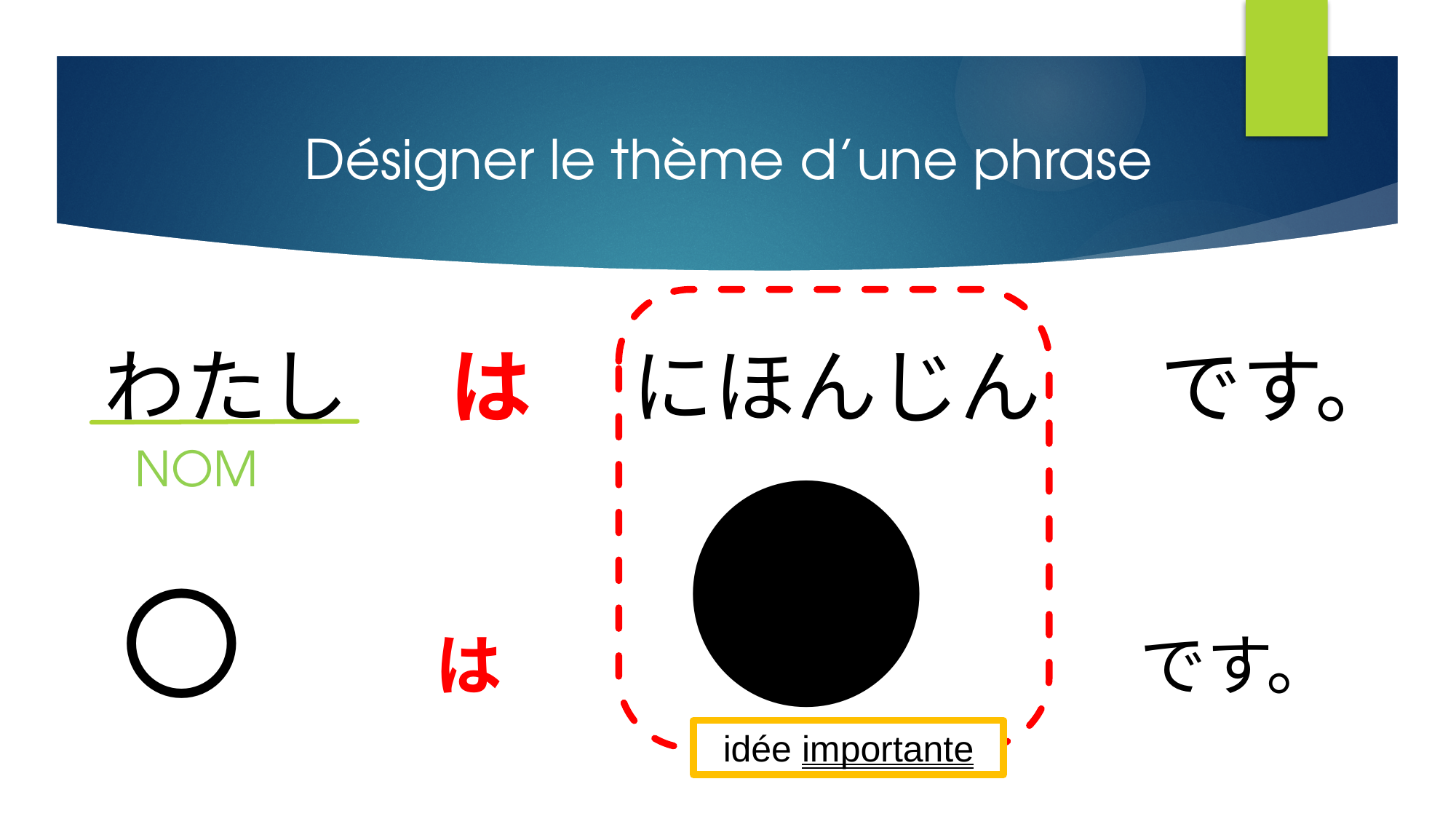

Désigner le thème d’une phrase

わたし　 は 　にほんじん  　です。
〇 　　   は 　 　 ● 　    　です。
NOM
idée importante